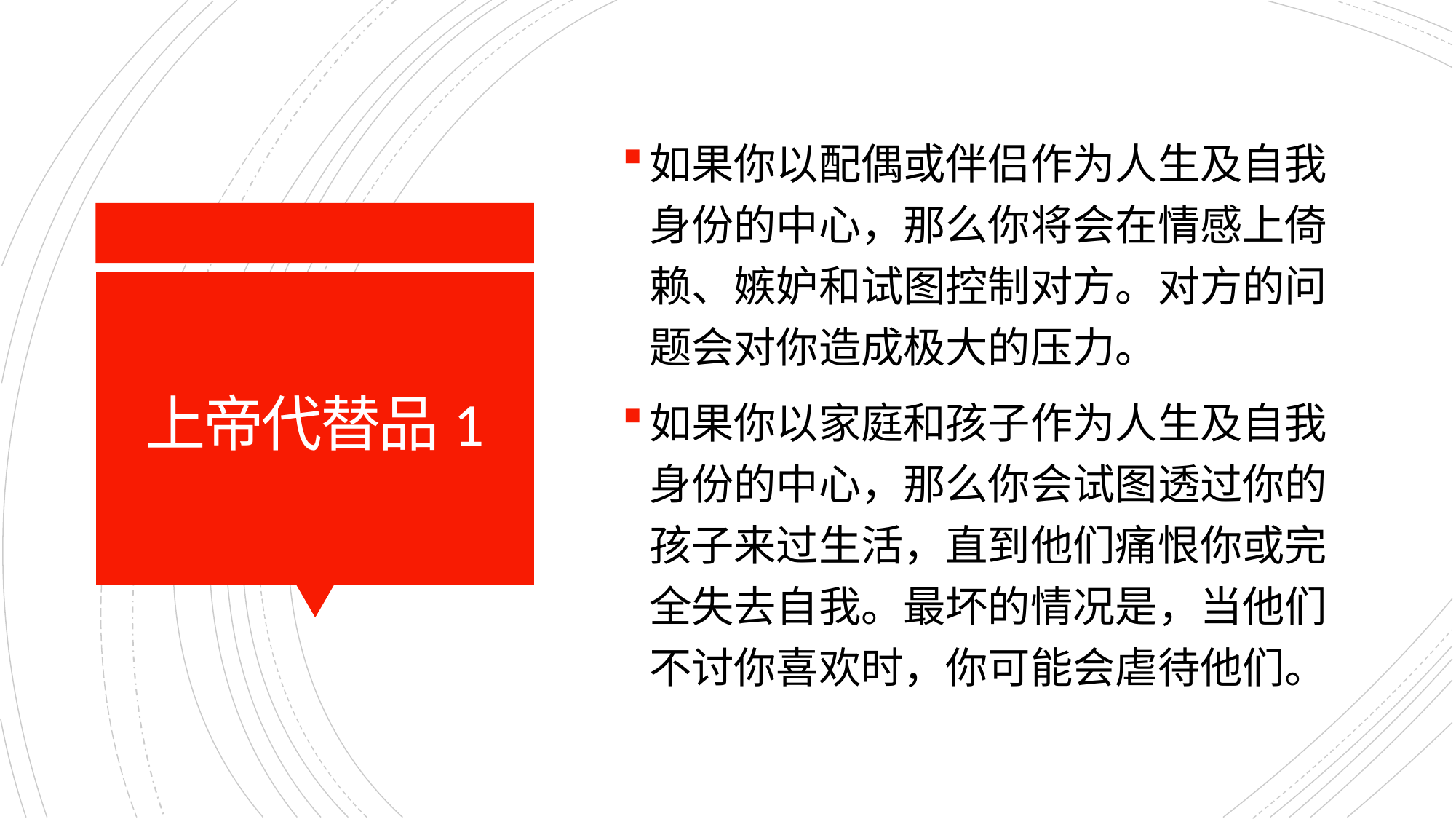

如果你以配偶或伴侣作为人生及自我身份的中心，那么你将会在情感上倚赖、嫉妒和试图控制对方。对方的问题会对你造成极大的压力。
如果你以家庭和孩子作为人生及自我身份的中心，那么你会试图透过你的孩子来过生活，直到他们痛恨你或完全失去自我。最坏的情况是，当他们不讨你喜欢时，你可能会虐待他们。
# 上帝代替品1